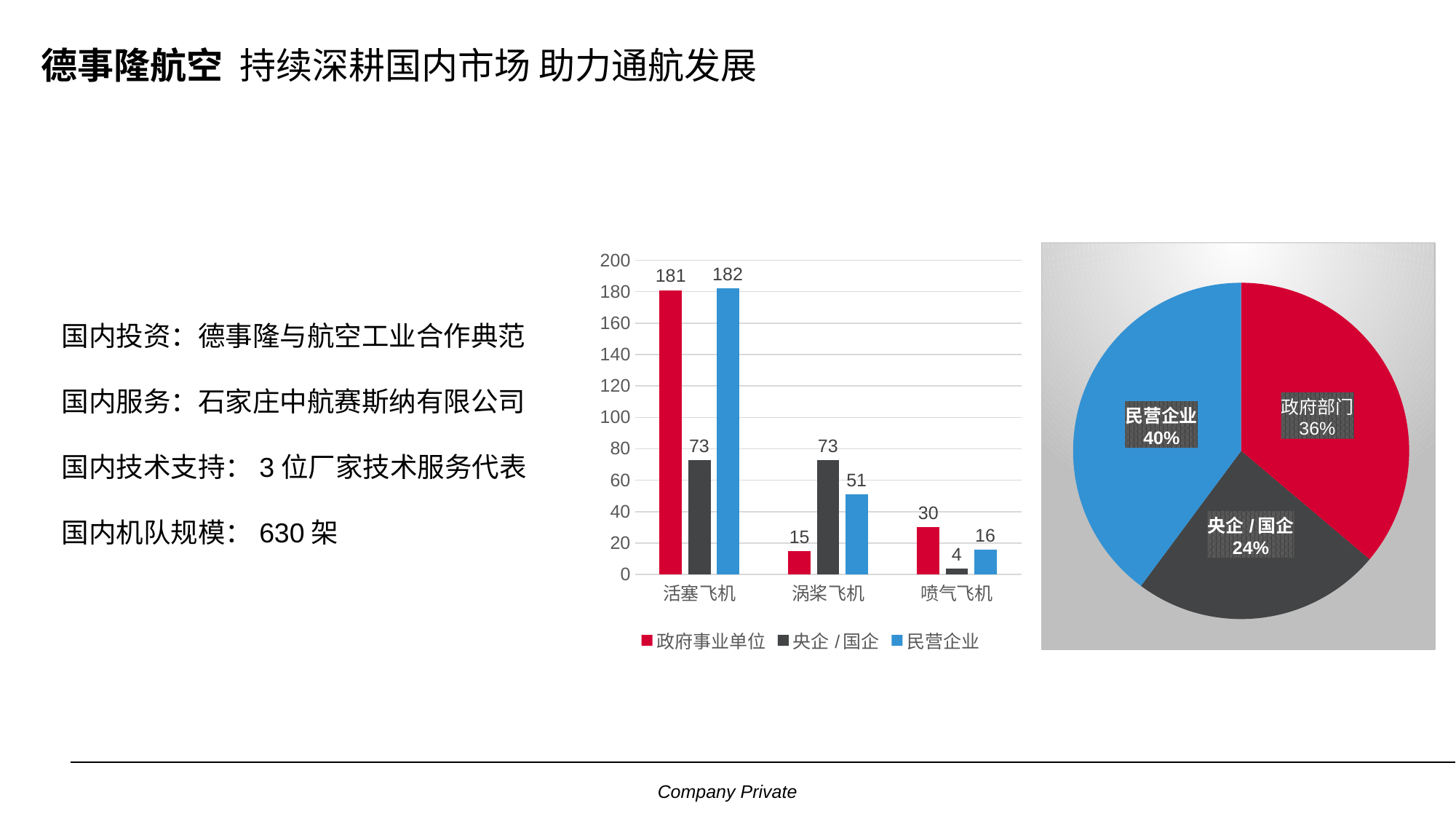

# 德事隆航空  持续深耕国内市场 助力通航发展

### Chart

| Category | 政府事业单位 | 央企/国企 | 民营企业 |
|---|---|---|---|
| 活塞飞机 | 181.0 | 73.0 | 182.0 |
| 涡桨飞机 | 15.0 | 73.0 | 51.0 |
| 喷气飞机 | 30.0 | 4.0 | 16.0 |

### Chart

| Category | 飞机数量 |
|---|---|
| 政府 | 226.0 |
| 央企/国企 | 150.0 |
| 民营企业 | 249.0 |
国内投资：德事隆与航空工业合作典范

国内服务：石家庄中航赛斯纳有限公司

国内技术支持：3位厂家技术服务代表

国内机队规模：630架